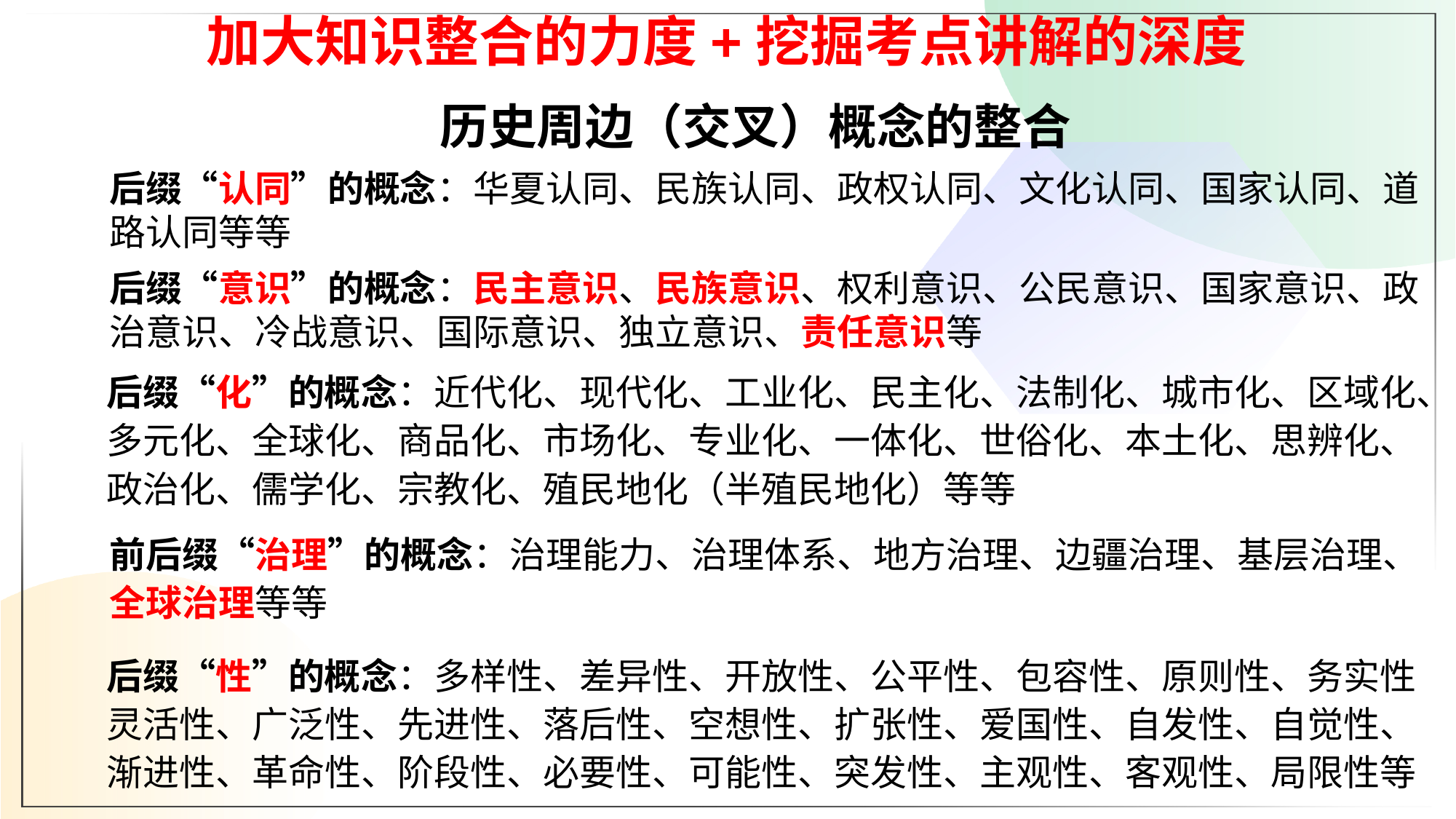

加大知识整合的力度+挖掘考点讲解的深度
历史周边（交叉）概念的整合
后缀“认同”的概念：华夏认同、民族认同、政权认同、文化认同、国家认同、道路认同等等
后缀“意识”的概念：民主意识、民族意识、权利意识、公民意识、国家意识、政治意识、冷战意识、国际意识、独立意识、责任意识等
后缀“化”的概念：近代化、现代化、工业化、民主化、法制化、城市化、区域化、多元化、全球化、商品化、市场化、专业化、一体化、世俗化、本土化、思辨化、政治化、儒学化、宗教化、殖民地化（半殖民地化）等等
前后缀“治理”的概念：治理能力、治理体系、地方治理、边疆治理、基层治理、全球治理等等
后缀“性”的概念：多样性、差异性、开放性、公平性、包容性、原则性、务实性灵活性、广泛性、先进性、落后性、空想性、扩张性、爱国性、自发性、自觉性、渐进性、革命性、阶段性、必要性、可能性、突发性、主观性、客观性、局限性等